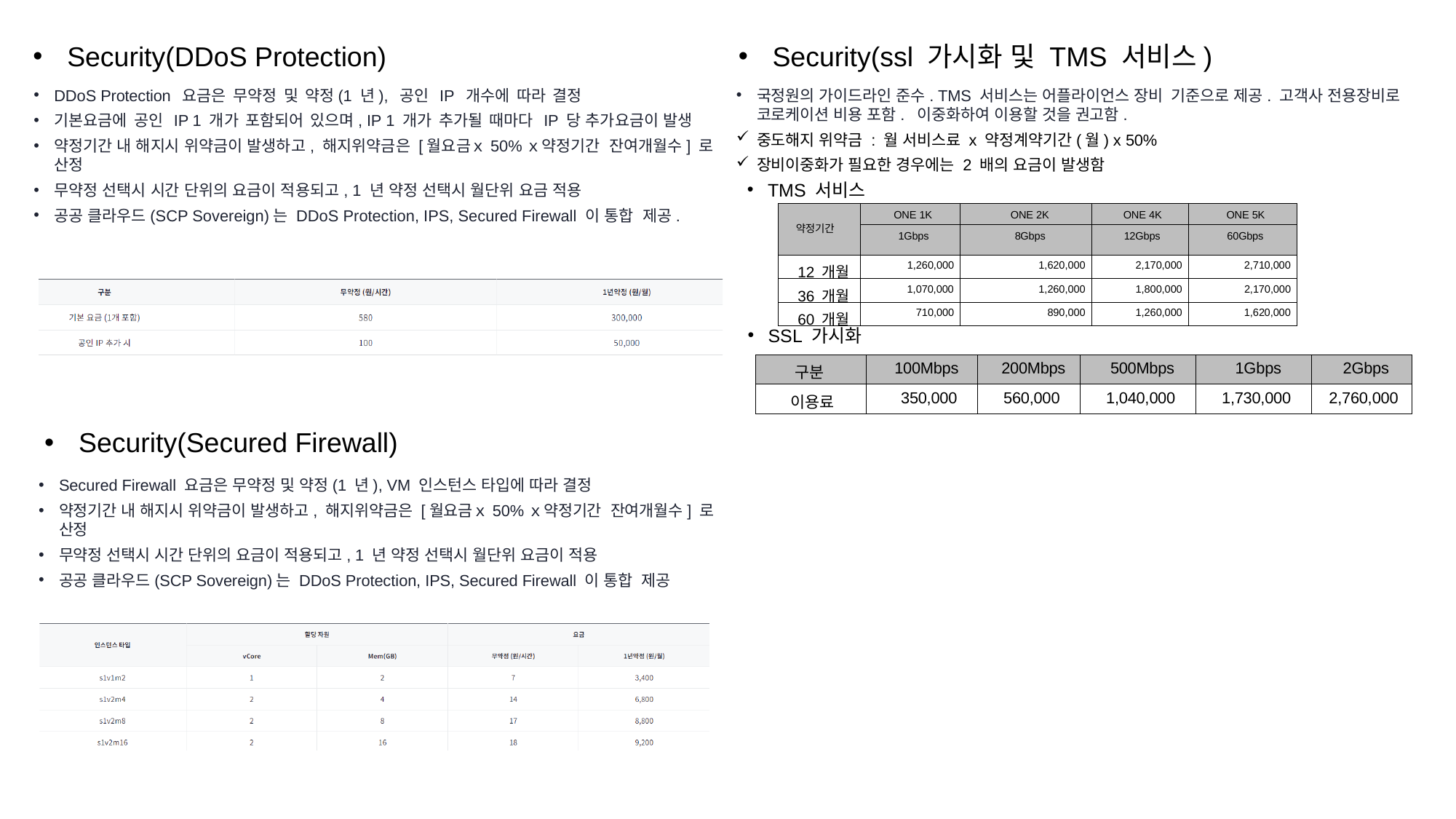

Security(DDoS Protection)
Security(ssl 가시화 및 TMS 서비스)
DDoS Protection 요금은 무약정 및 약정(1 년), 공인 IP 개수에 따라 결정
기본요금에 공인 IP 1 개가 포함되어 있으며, IP 1 개가 추가될 때마다 IP 당 추가요금이 발생
약정기간 내 해지시 위약금이 발생하고, 해지위약금은 [월요금ｘ50%ｘ약정기간  잔여개월수] 로 산정
무약정 선택시 시간 단위의 요금이 적용되고, 1 년 약정 선택시 월단위 요금 적용
공공 클라우드(SCP Sovereign)는 DDoS Protection, IPS, Secured Firewall 이 통합  제공.

국정원의 가이드라인 준수. TMS 서비스는 어플라이언스 장비  기준으로 제공. 고객사 전용장비로 코로케이션 비용 포함.  이중화하여 이용할 것을 권고함.
중도해지 위약금 : 월 서비스료 x 약정계약기간(월) x 50%
장비이중화가 필요한 경우에는 2 배의 요금이 발생함

TMS 서비스
| 약정기간 | ONE 1K | ONE 2K | ONE 4K | ONE 5K |
| --- | --- | --- | --- | --- |
|  | 1Gbps | 8Gbps | 12Gbps | 60Gbps |
| 12 개월 | 1,260,000 | 1,620,000 | 2,170,000 | 2,710,000 |
| 36 개월 | 1,070,000 | 1,260,000 | 1,800,000 | 2,170,000 |
| 60 개월 | 710,000 | 890,000 | 1,260,000 | 1,620,000 |

SSL 가시화
| 구분 | 100Mbps | 200Mbps | 500Mbps | 1Gbps | 2Gbps |
| --- | --- | --- | --- | --- | --- |
| 이용료 | 350,000 | 560,000 | 1,040,000 | 1,730,000 | 2,760,000 |
Security(Secured Firewall)
Secured Firewall 요금은 무약정 및 약정(1 년), VM 인스턴스 타입에 따라 결정
약정기간 내 해지시 위약금이 발생하고, 해지위약금은 [월요금ｘ50%ｘ약정기간  잔여개월수] 로 산정
무약정 선택시 시간 단위의 요금이 적용되고, 1 년 약정 선택시 월단위 요금이 적용
공공 클라우드(SCP Sovereign)는 DDoS Protection, IPS, Secured Firewall 이 통합  제공